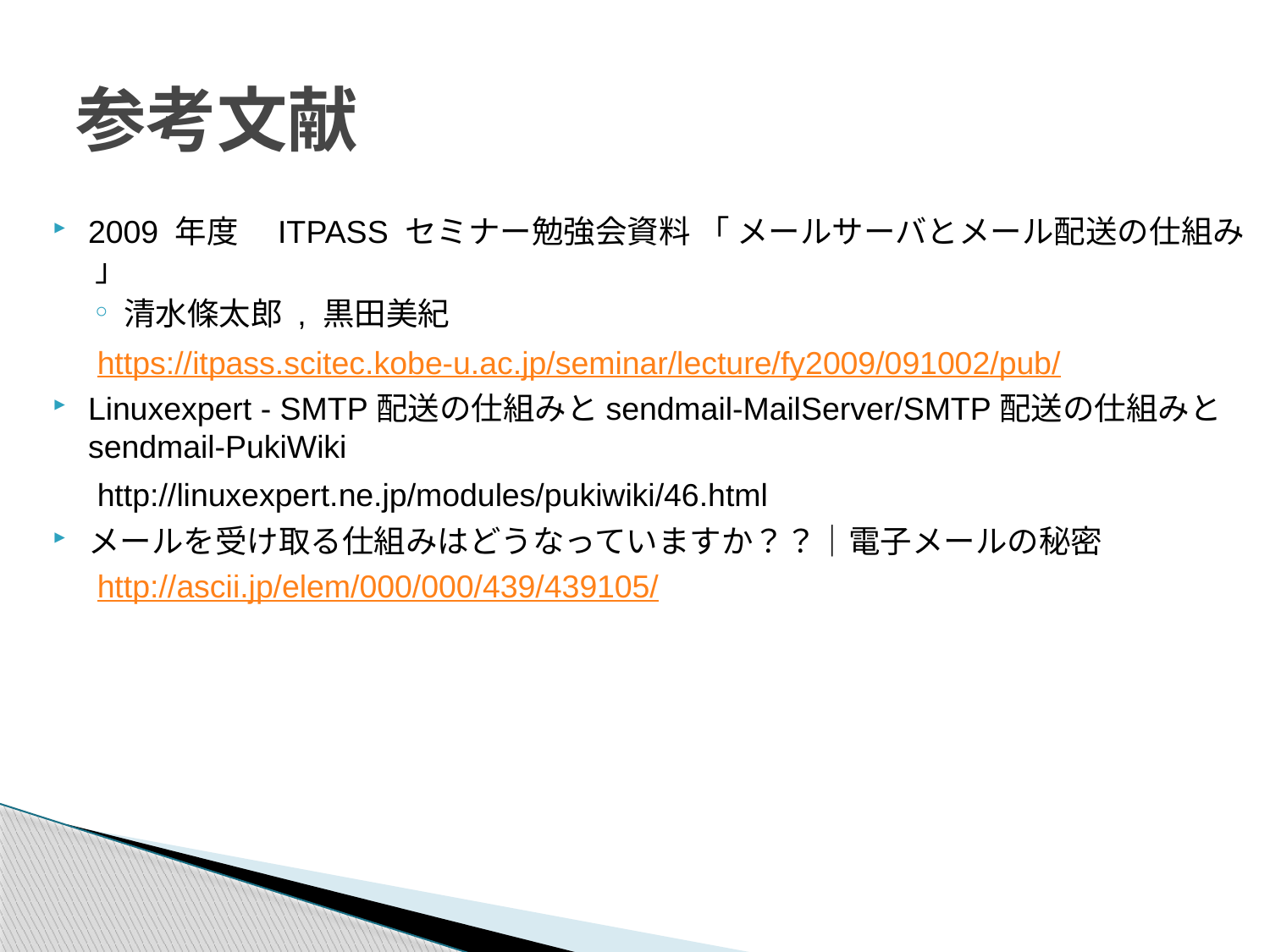

# 参考文献
2009 年度　ITPASS セミナー勉強会資料 「 メールサーバとメール配送の仕組み 」
清水條太郎 , 黒田美紀
	 https://itpass.scitec.kobe-u.ac.jp/seminar/lecture/fy2009/091002/pub/
Linuxexpert - SMTP配送の仕組みとsendmail-MailServer/SMTP配送の仕組みとsendmail-PukiWiki
	 http://linuxexpert.ne.jp/modules/pukiwiki/46.html
メールを受け取る仕組みはどうなっていますか？？｜電子メールの秘密
	 http://ascii.jp/elem/000/000/439/439105/